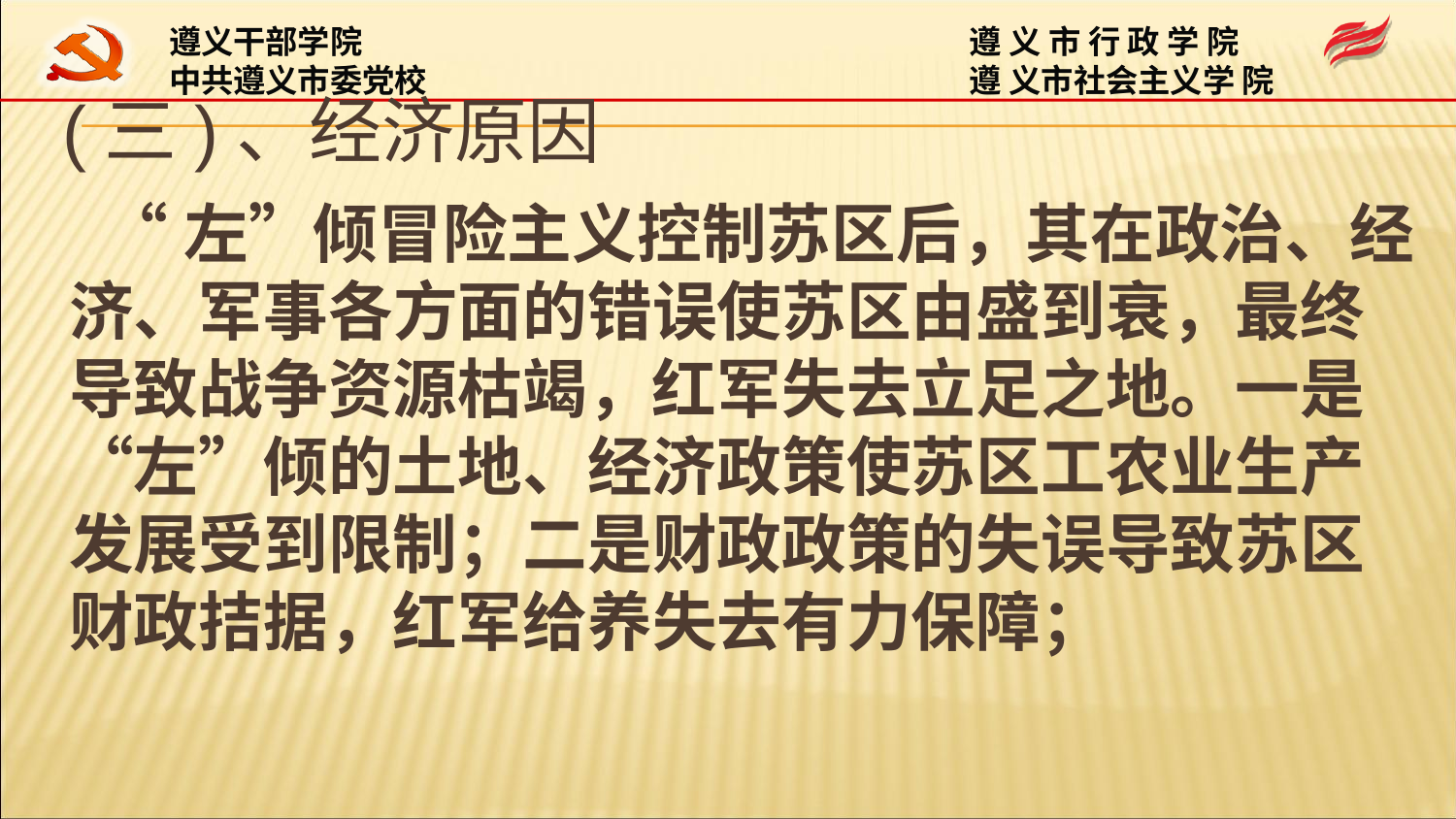

# (三)、经济原因
      “左”倾冒险主义控制苏区后，其在政治、经济、军事各方面的错误使苏区由盛到衰，最终导致战争资源枯竭，红军失去立足之地。一是“左”倾的土地、经济政策使苏区工农业生产发展受到限制；二是财政政策的失误导致苏区财政拮据，红军给养失去有力保障；